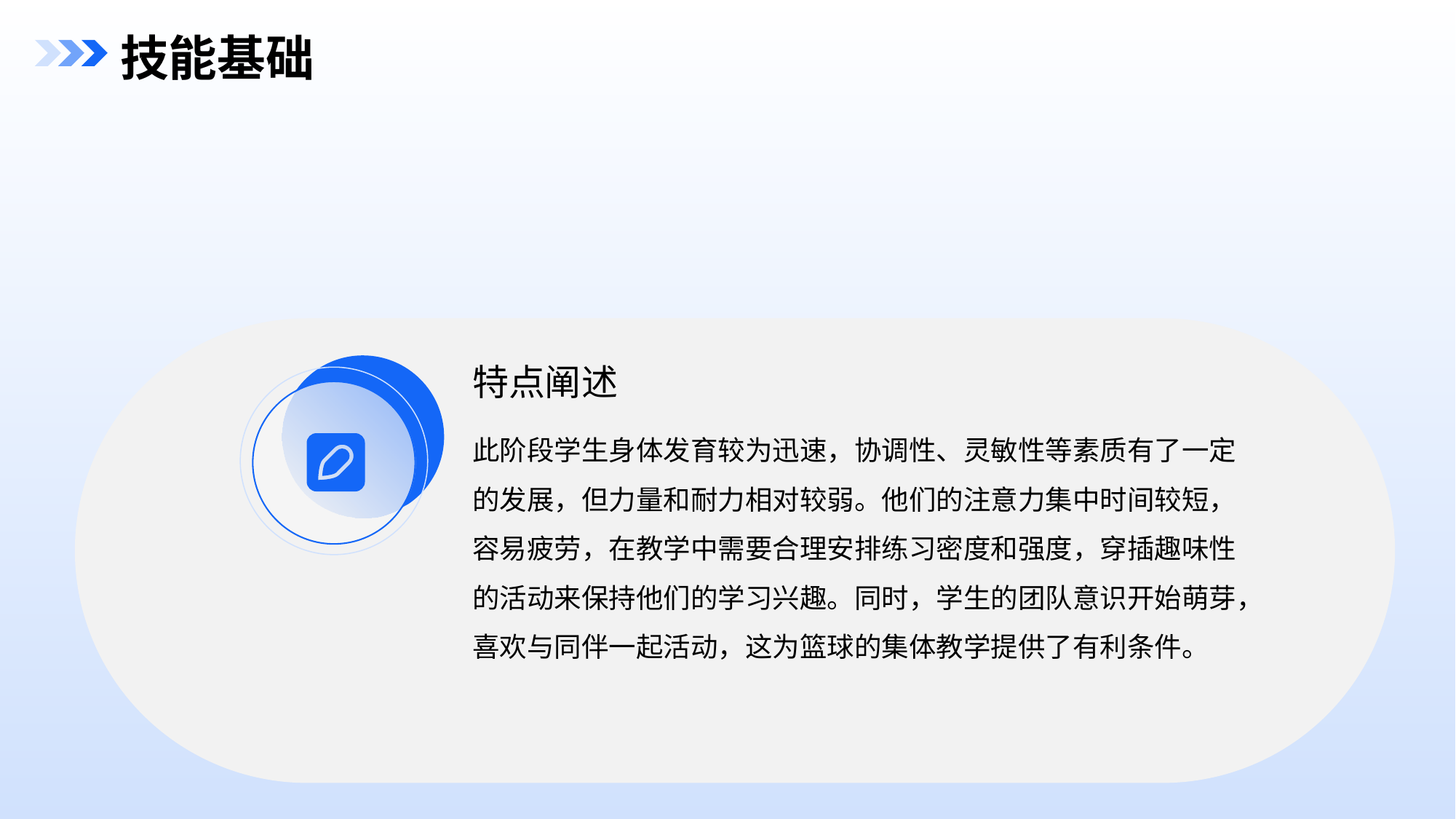

技能基础

特点阐述

此阶段学生身体发育较为迅速，协调性、灵敏性等素质有了一定的发展，但力量和耐力相对较弱。他们的注意力集中时间较短，容易疲劳，在教学中需要合理安排练习密度和强度，穿插趣味性的活动来保持他们的学习兴趣。同时，学生的团队意识开始萌芽，喜欢与同伴一起活动，这为篮球的集体教学提供了有利条件。